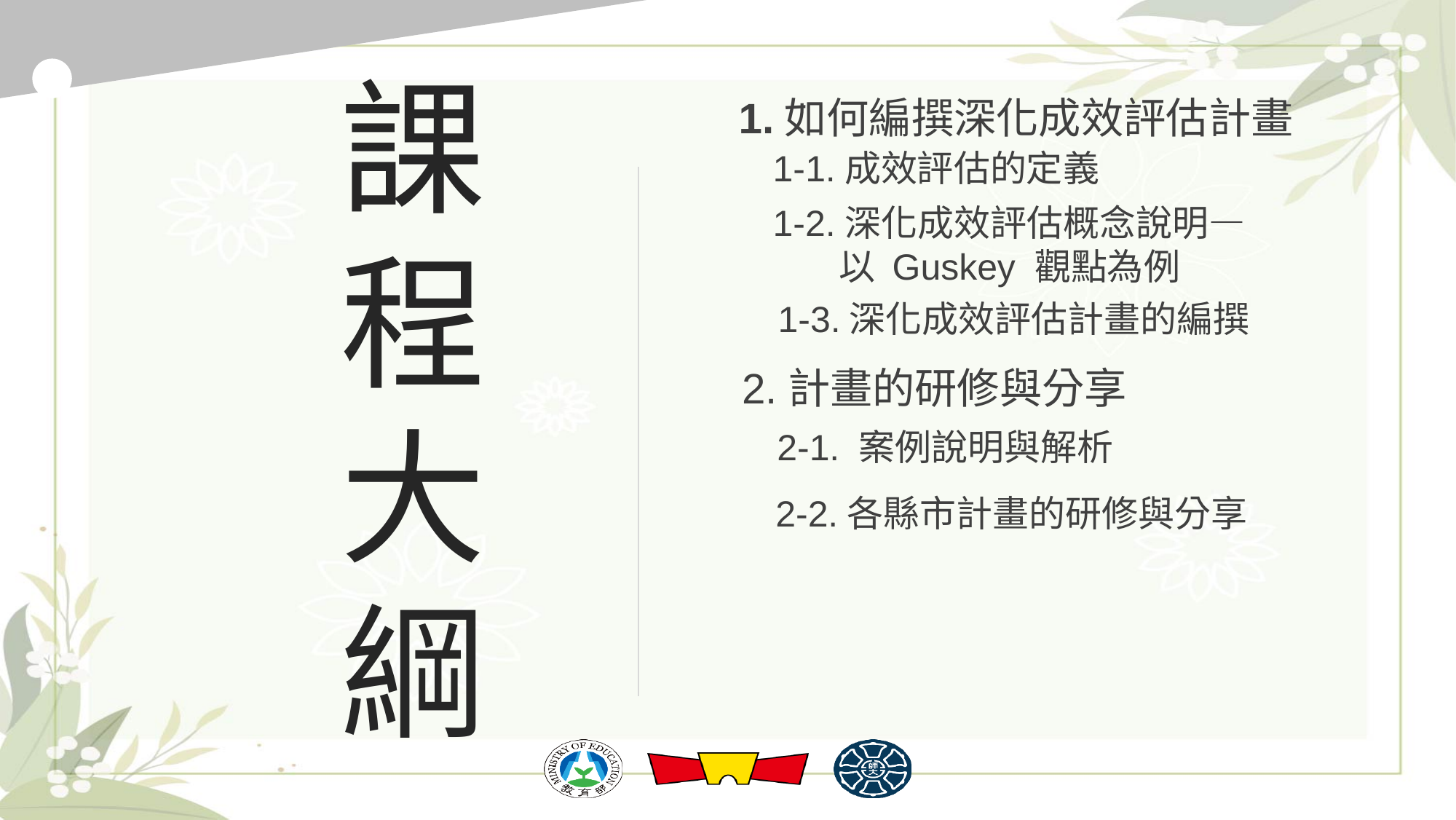

課程大綱
1.如何編撰深化成效評估計畫
1-1.成效評估的定義
1-2.深化成效評估概念說明—
       以 Guskey 觀點為例
1-3.深化成效評估計畫的編撰
2.計畫的研修與分享

2-1. 案例說明與解析
2-2.各縣市計畫的研修與分享